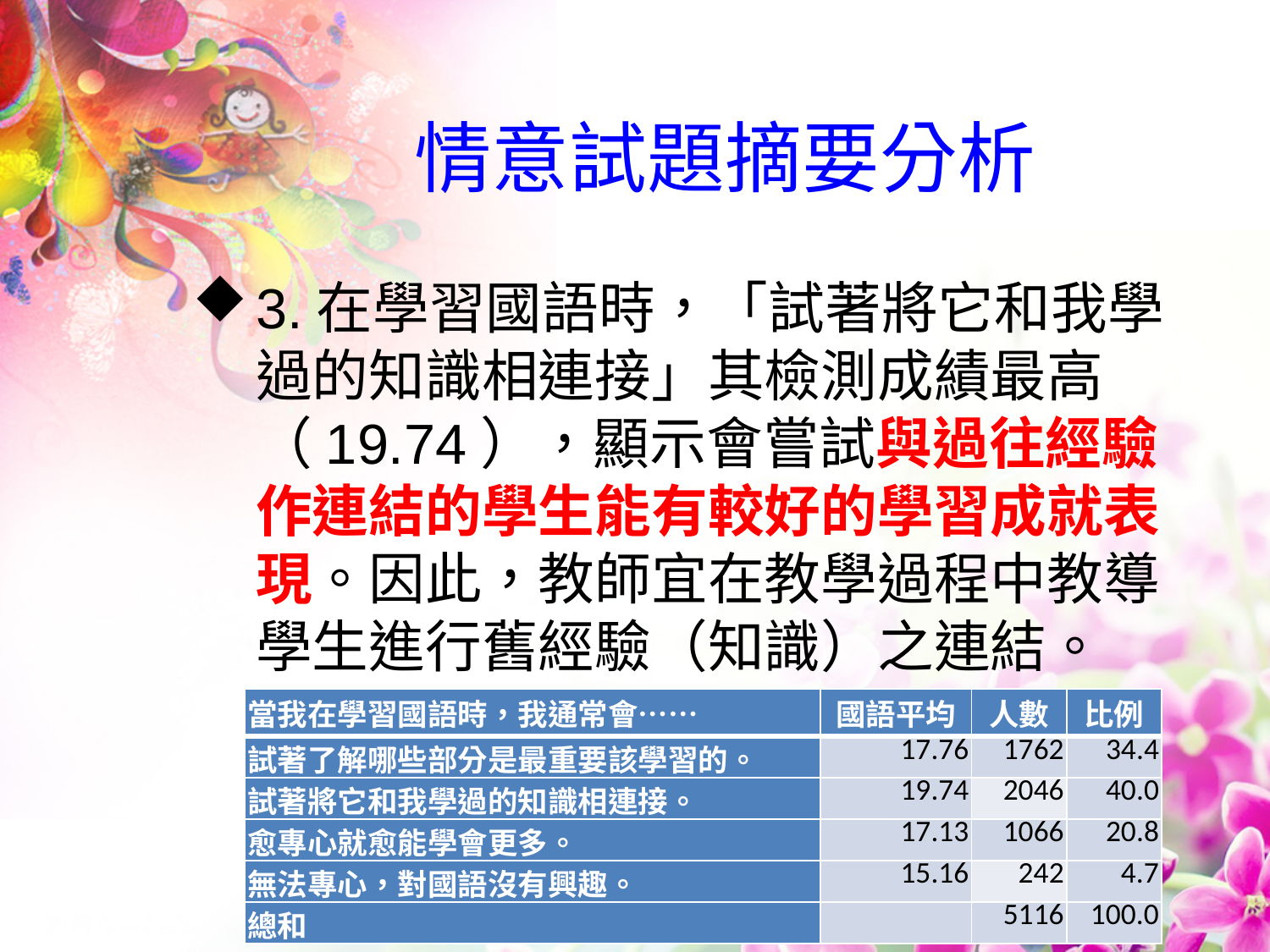

# 情意試題摘要分析
3.在學習國語時，「試著將它和我學過的知識相連接」其檢測成績最高（19.74），顯示會嘗試與過往經驗作連結的學生能有較好的學習成就表現。因此，教師宜在教學過程中教導學生進行舊經驗（知識）之連結。
| 當我在學習國語時，我通常會…… | 國語平均 | 人數 | 比例 |
| --- | --- | --- | --- |
| 試著了解哪些部分是最重要該學習的。 | 17.76 | 1762 | 34.4 |
| 試著將它和我學過的知識相連接。 | 19.74 | 2046 | 40.0 |
| 愈專心就愈能學會更多。 | 17.13 | 1066 | 20.8 |
| 無法專心，對國語沒有興趣。 | 15.16 | 242 | 4.7 |
| 總和 |  | 5116 | 100.0 |